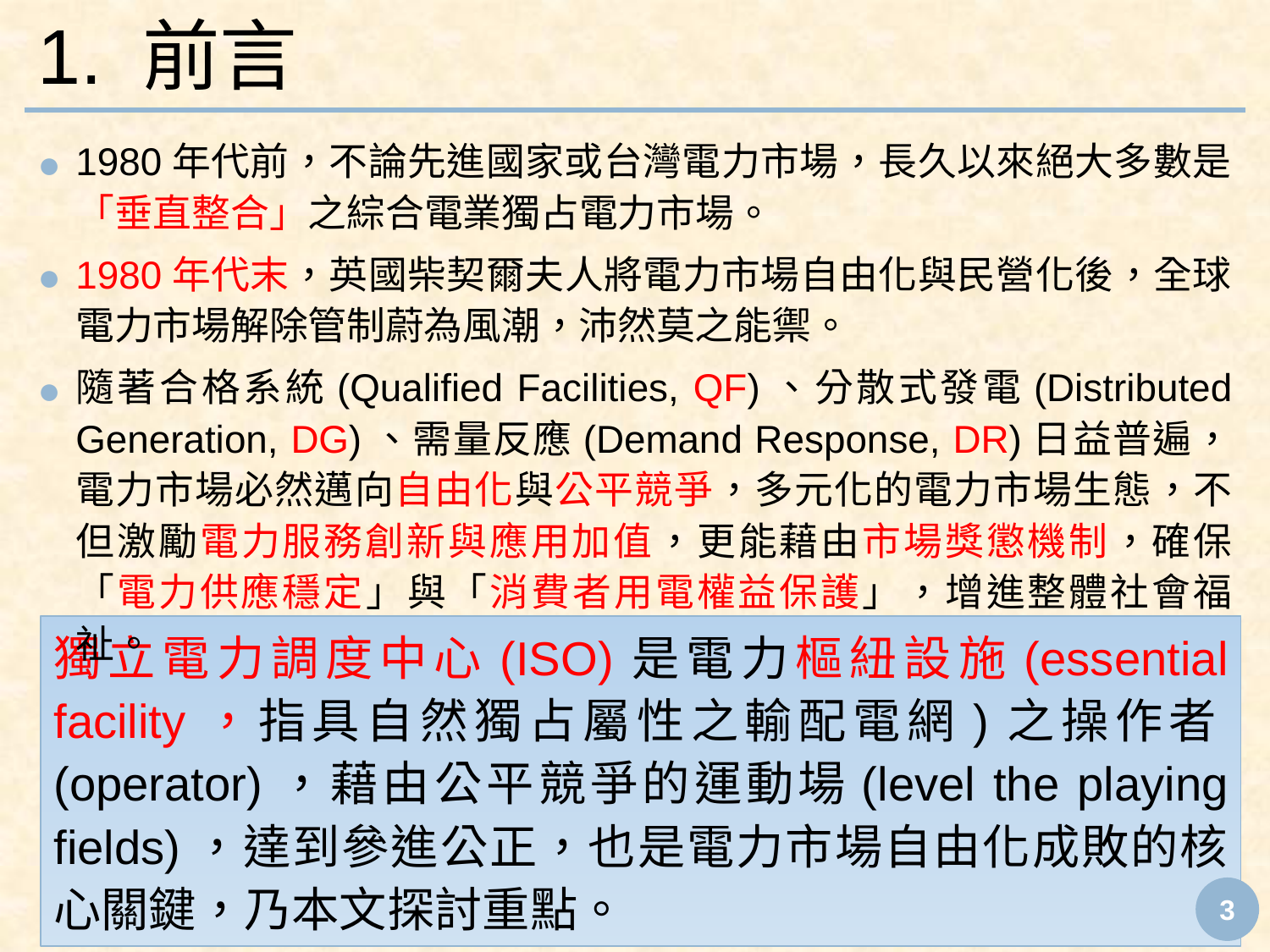

# 1. 前言
1980年代前，不論先進國家或台灣電力市場，長久以來絕大多數是「垂直整合」之綜合電業獨占電力市場。
1980年代末，英國柴契爾夫人將電力市場自由化與民營化後，全球電力市場解除管制蔚為風潮，沛然莫之能禦。
隨著合格系統(Qualified Facilities, QF)、分散式發電(Distributed Generation, DG)、需量反應(Demand Response, DR)日益普遍，電力市場必然邁向自由化與公平競爭，多元化的電力市場生態，不但激勵電力服務創新與應用加值，更能藉由市場獎懲機制，確保「電力供應穩定」與「消費者用電權益保護」，增進整體社會福祉。
獨立電力調度中心(ISO)是電力樞紐設施(essential facility，指具自然獨占屬性之輸配電網)之操作者(operator)，藉由公平競爭的運動場(level the playing fields)，達到參進公正，也是電力市場自由化成敗的核心關鍵，乃本文探討重點。
3